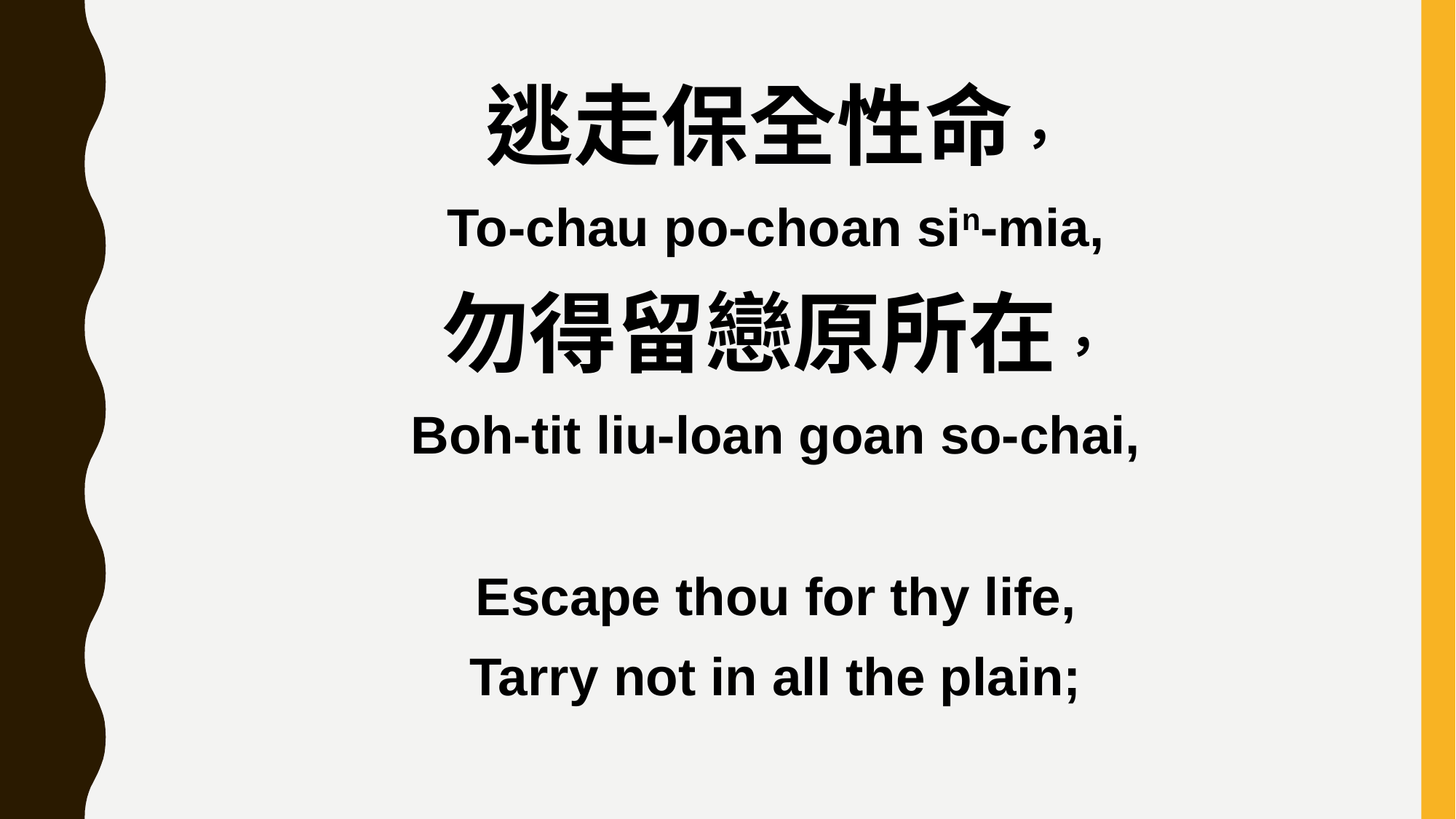

逃走保全性命，
To-chau po-choan sin-mia,
勿得留戀原所在，
Boh-tit liu-loan goan so-chai,

Escape thou for thy life,
Tarry not in all the plain;